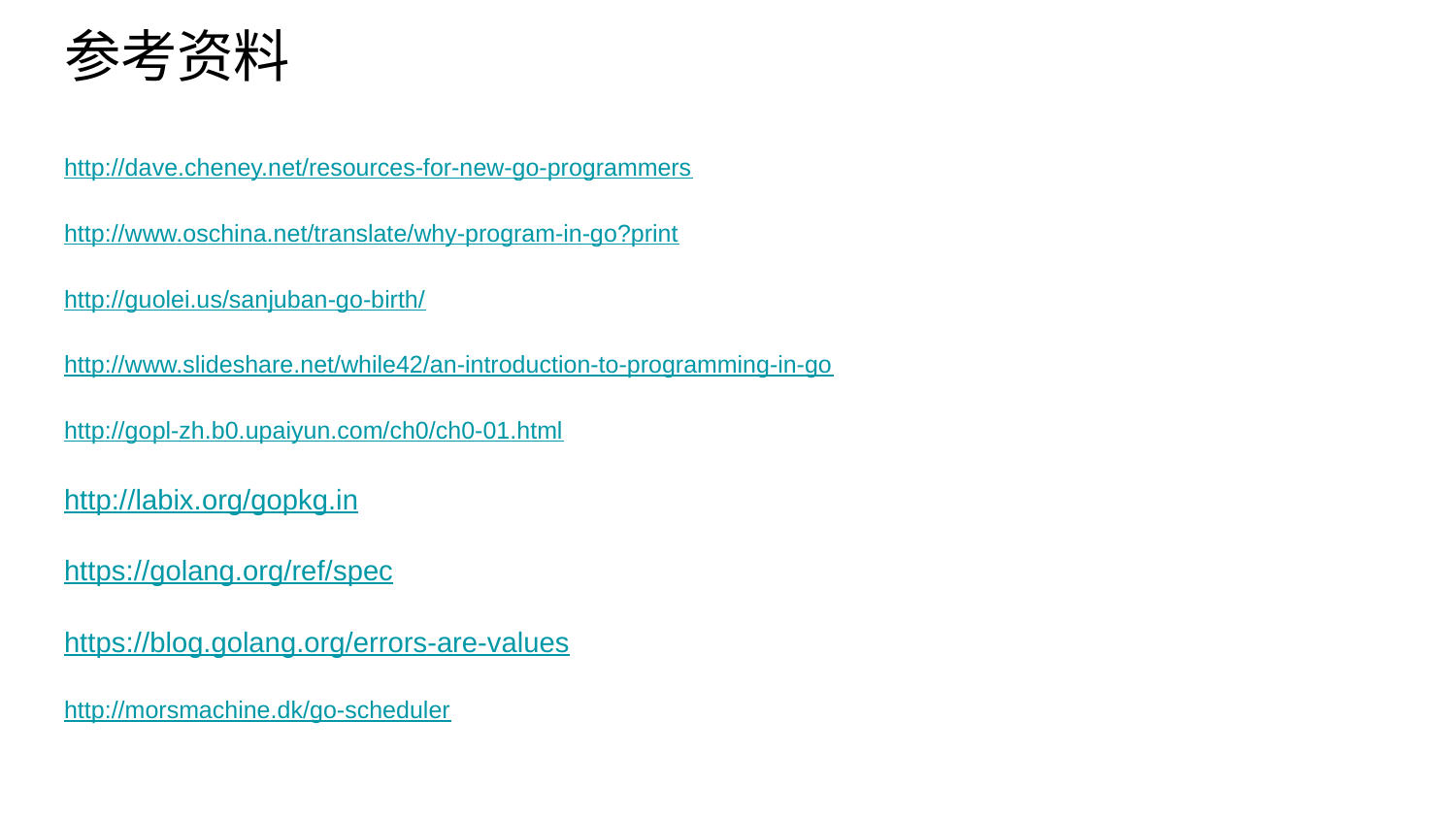

# 参考资料
http://dave.cheney.net/resources-for-new-go-programmers
http://www.oschina.net/translate/why-program-in-go?print
http://guolei.us/sanjuban-go-birth/
http://www.slideshare.net/while42/an-introduction-to-programming-in-go
http://gopl-zh.b0.upaiyun.com/ch0/ch0-01.html
http://labix.org/gopkg.in
https://golang.org/ref/spec
https://blog.golang.org/errors-are-values
http://morsmachine.dk/go-scheduler